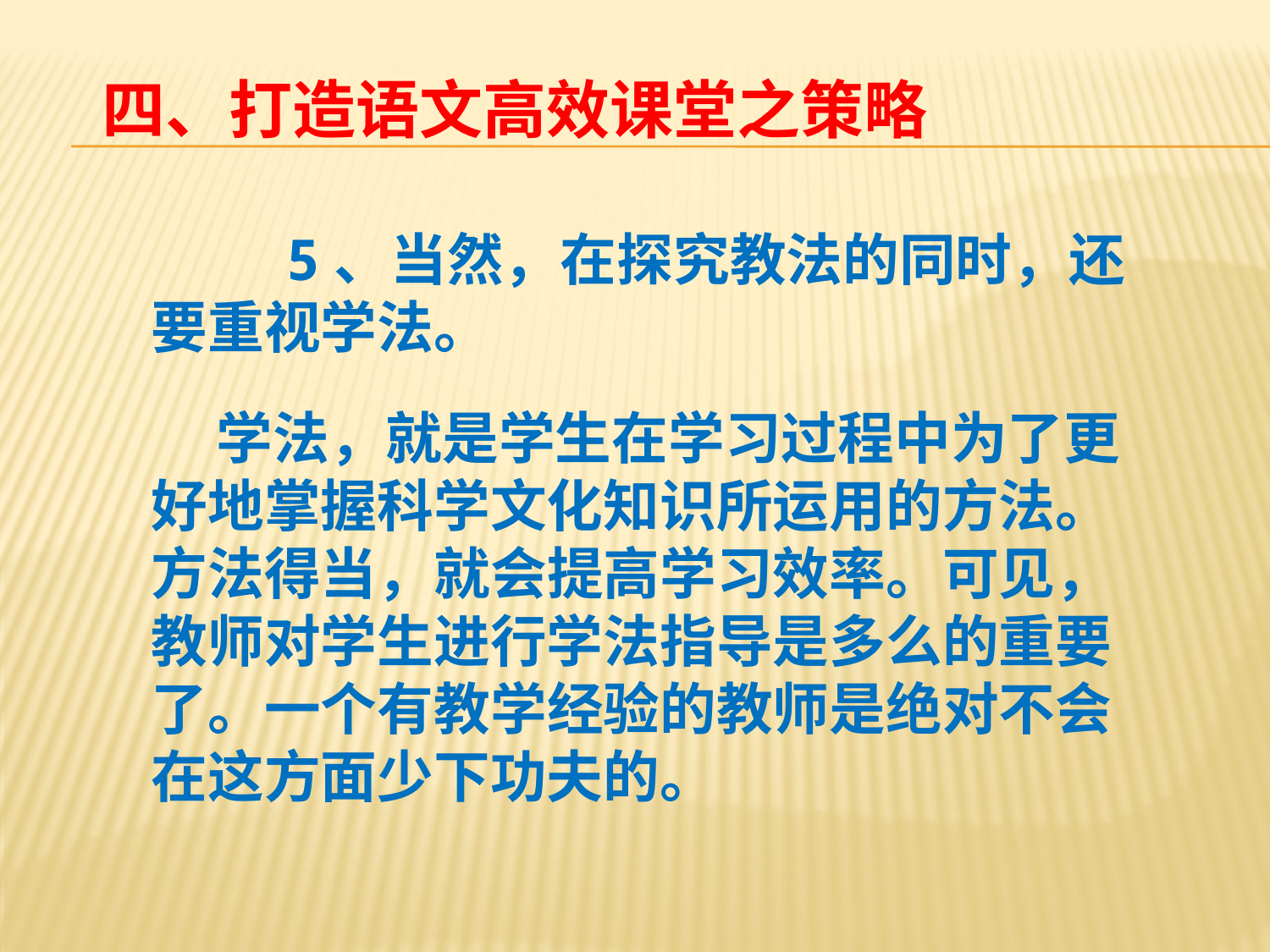

# 四、打造语文高效课堂之策略
    5、当然，在探究教法的同时，还要重视学法。
    学法，就是学生在学习过程中为了更好地掌握科学文化知识所运用的方法。方法得当，就会提高学习效率。可见，教师对学生进行学法指导是多么的重要了。一个有教学经验的教师是绝对不会在这方面少下功夫的。